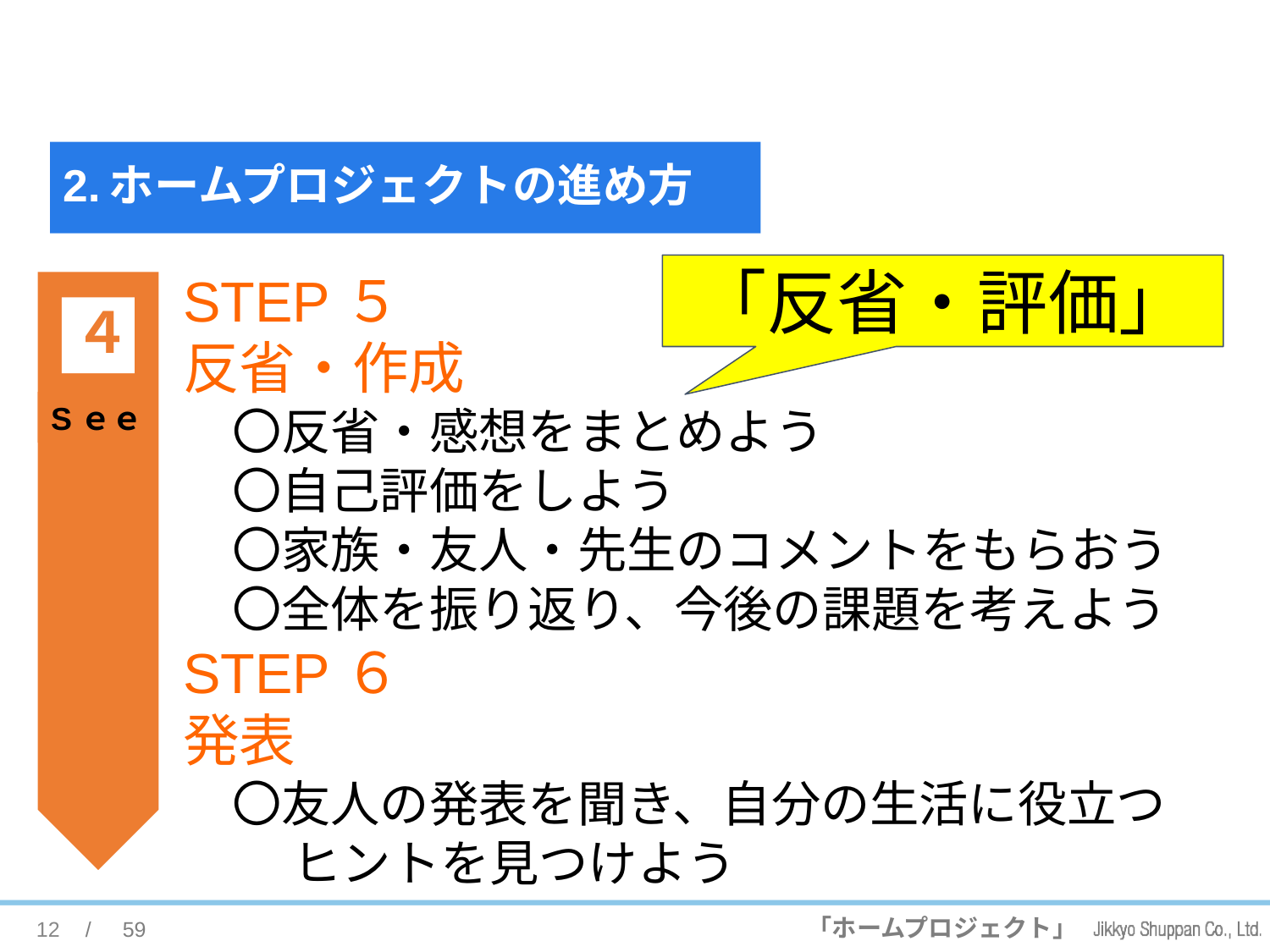

#
2.ホームプロジェクトの進め方
「反省・評価」

STEP５
反省・作成
　〇反省・感想をまとめよう
　〇自己評価をしよう
　〇家族・友人・先生のコメントをもらおう
　〇全体を振り返り、今後の課題を考えよう
STEP６
発表
　〇友人の発表を聞き、自分の生活に役立つ
　　 ヒントを見つけよう

４
Sｅｅ

12